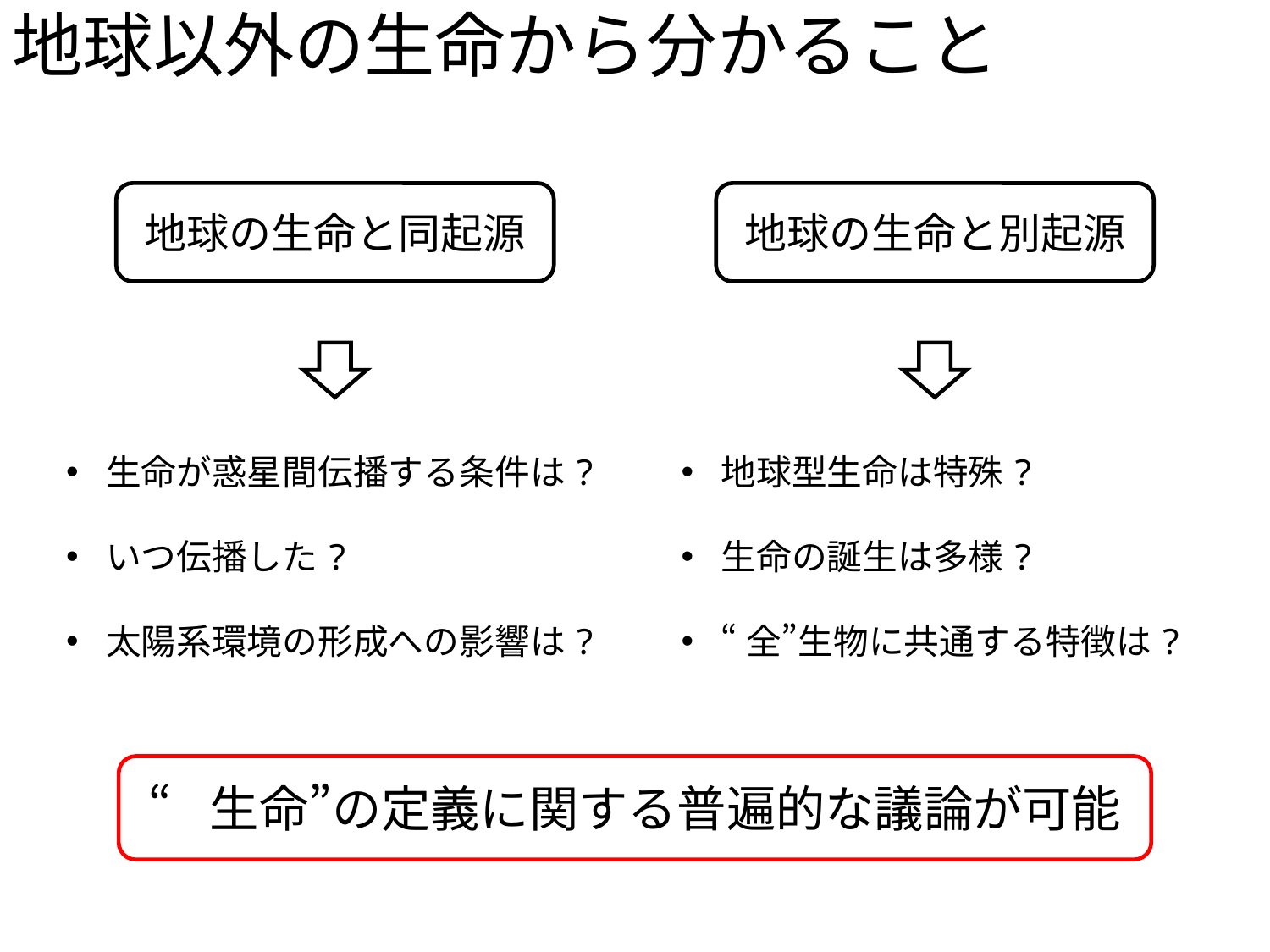

地球以外の生命から分かること
地球の生命と同起源
地球の生命と別起源

地球型生命は特殊?

生命の誕生は多様?

“全”生物に共通する特徴は?
生命が惑星間伝播する条件は?

いつ伝播した?

太陽系環境の形成への影響は?
“生命”の定義に関する普遍的な議論が可能